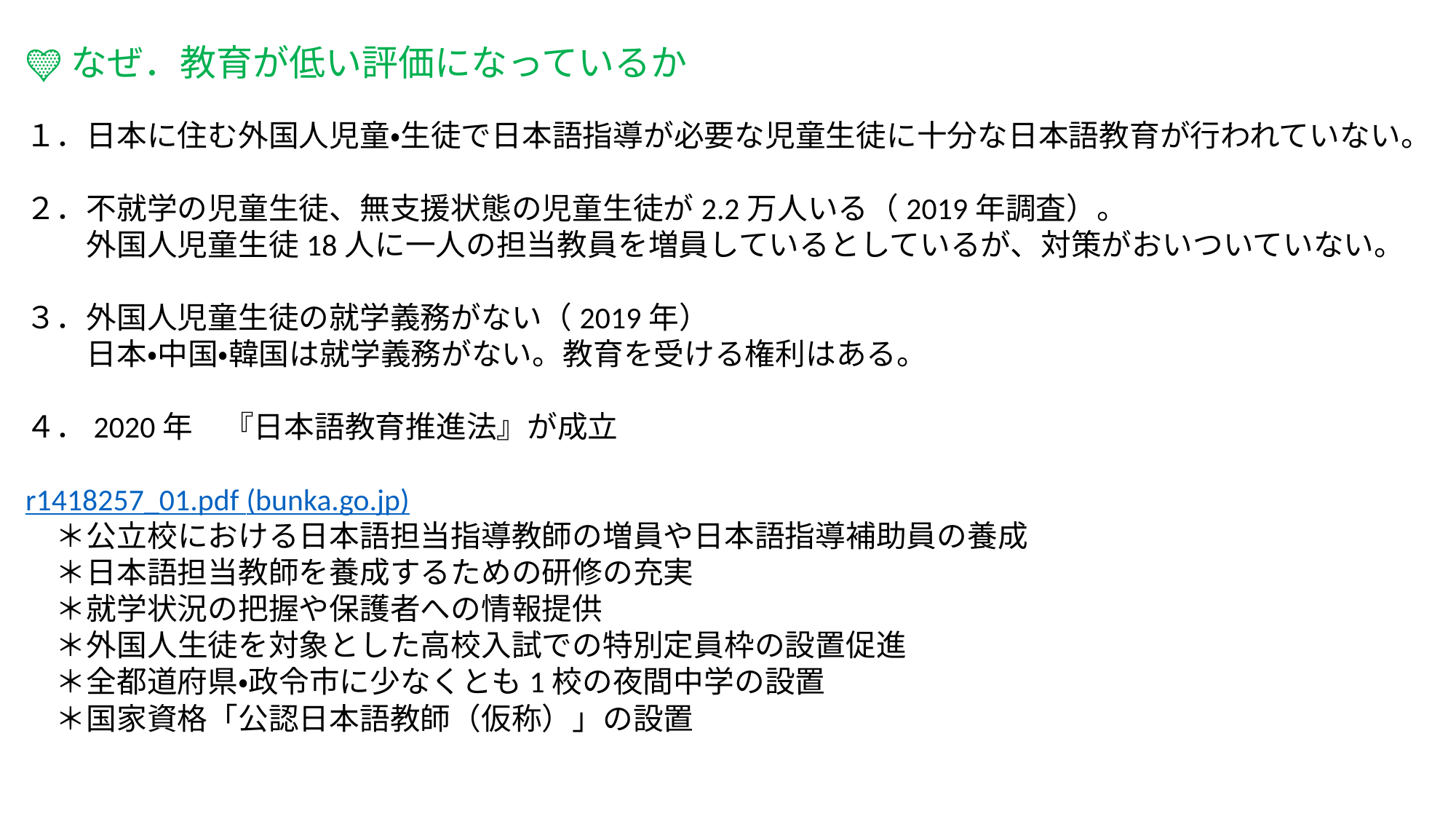

💛なぜ．教育が低い評価になっているか

１．日本に住む外国人児童・生徒で日本語指導が必要な児童生徒に十分な日本語教育が行われていない。

２．不就学の児童生徒、無支援状態の児童生徒が2.2万人いる（2019年調査）。
　　外国人児童生徒18人に一人の担当教員を増員しているとしているが、対策がおいついていない。

３．外国人児童生徒の就学義務がない（2019年）
　　日本・中国・韓国は就学義務がない。教育を受ける権利はある。

４．2020年　『日本語教育推進法』が成立

r1418257_01.pdf (bunka.go.jp)
　＊公立校における日本語担当指導教師の増員や日本語指導補助員の養成
　＊日本語担当教師を養成するための研修の充実
　＊就学状況の把握や保護者への情報提供
　＊外国人生徒を対象とした高校入試での特別定員枠の設置促進
　＊全都道府県・政令市に少なくとも1校の夜間中学の設置
　＊国家資格「公認日本語教師（仮称）」の設置